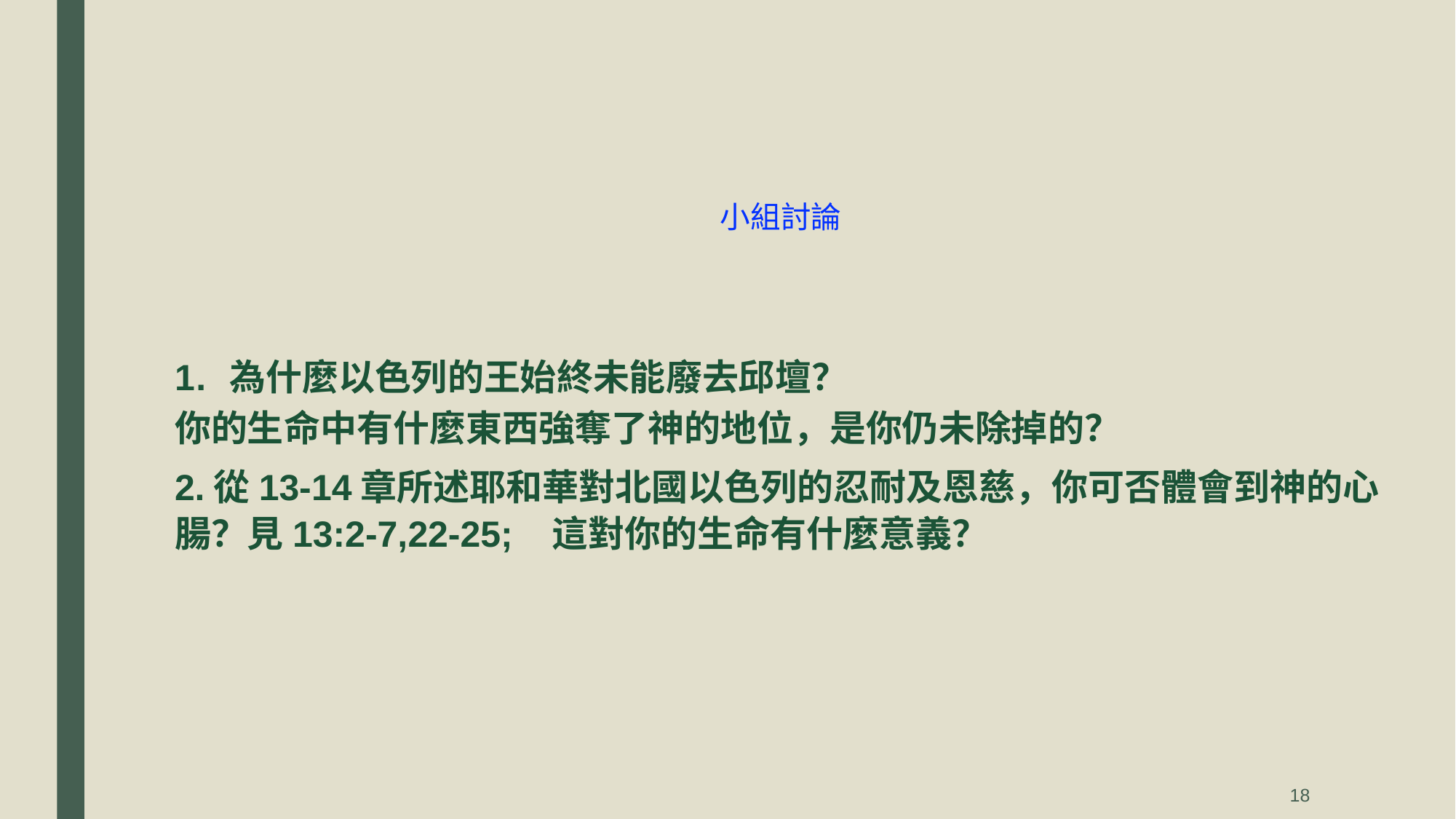

小組討論

為什麼以色列的王始終未能廢去邱壇？
你的生命中有什麼東西強奪了神的地位，是你仍未除掉的？
2.從13-14章所述耶和華對北國以色列的忍耐及恩慈，你可否體會到神的心腸？見13:2-7,22-25;   這對你的生命有什麼意義？

18